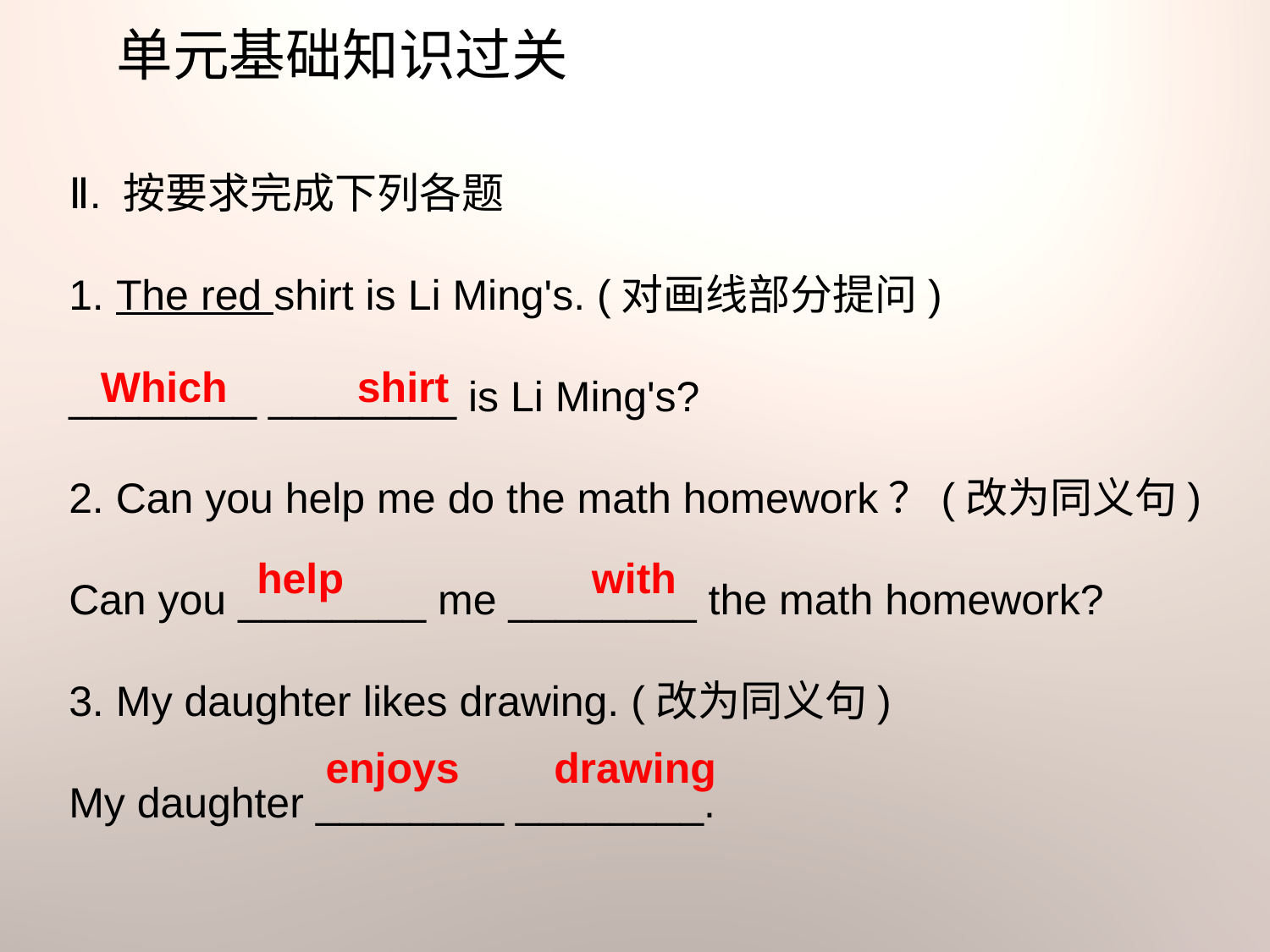

单元基础知识过关
Ⅱ. 按要求完成下列各题
1. The red shirt is Li Ming's. (对画线部分提问)
________ ________ is Li Ming's?
2. Can you help me do the math homework？(改为同义句)
Can you ________ me ________ the math homework?
3. My daughter likes drawing. (改为同义句)
My daughter ________ ________.
Which           shirt
help                     with
enjoys        drawing